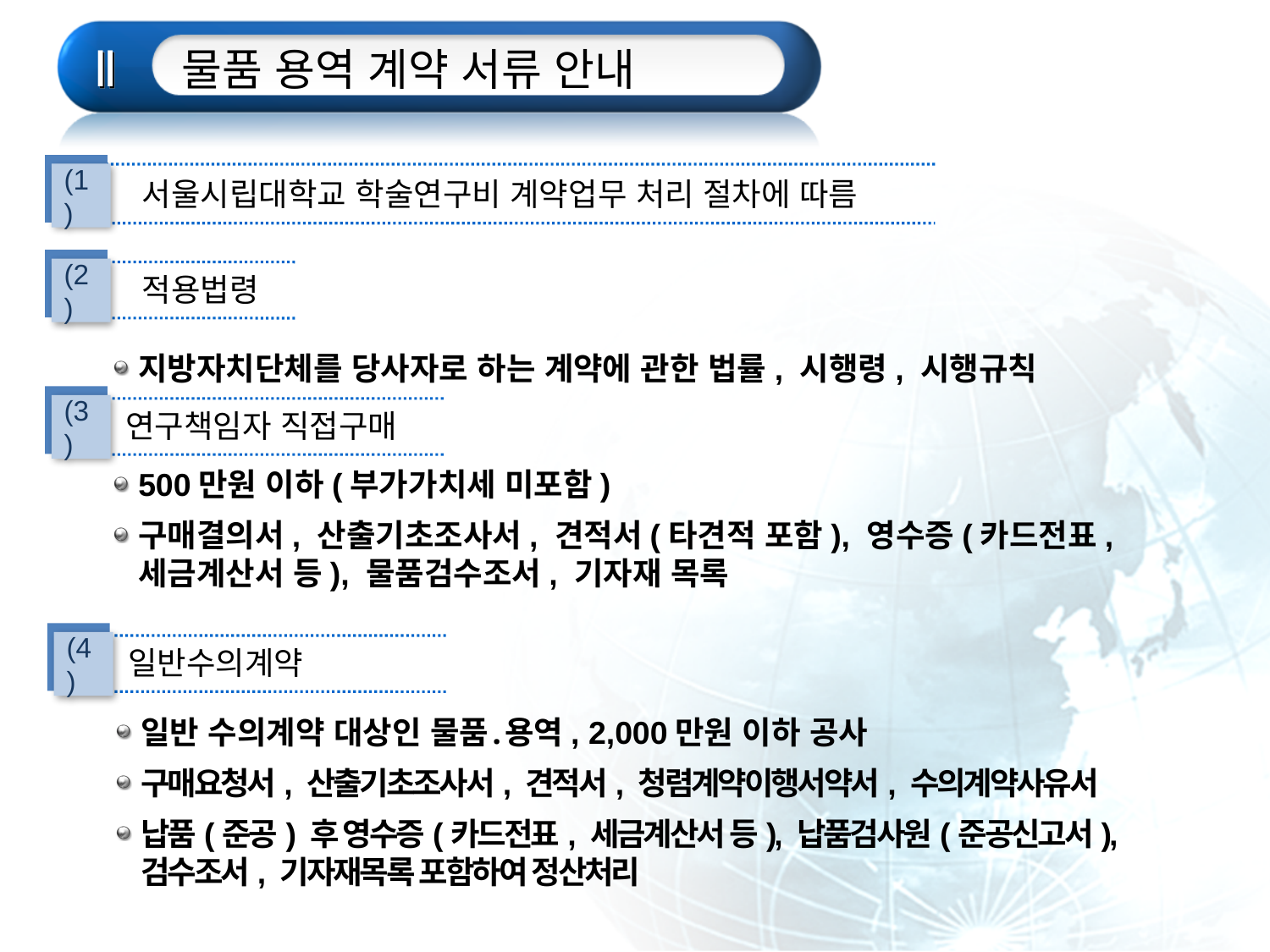

Ⅱ
물품 용역 계약 서류 안내
2. 입찰

(1)

(2)

(3)

(4)

 서울시립대학교 학술연구비 계약업무 처리 절차에 따름
 적용법령
지방자치단체를 당사자로 하는 계약에 관한 법률, 시행령, 시행규칙
연구책임자 직접구매
500만원 이하(부가가치세 미포함)
구매결의서, 산출기초조사서, 견적서(타견적 포함), 영수증(카드전표, 세금계산서 등), 물품검수조서, 기자재 목록
일반수의계약
일반 수의계약 대상인 물품․용역, 2,000만원 이하 공사
구매요청서, 산출기초조사서, 견적서, 청렴계약이행서약서, 수의계약사유서
납품(준공) 후 영수증(카드전표, 세금계산서 등), 납품검사원(준공신고서), 검수조서, 기자재목록 포함하여 정산처리